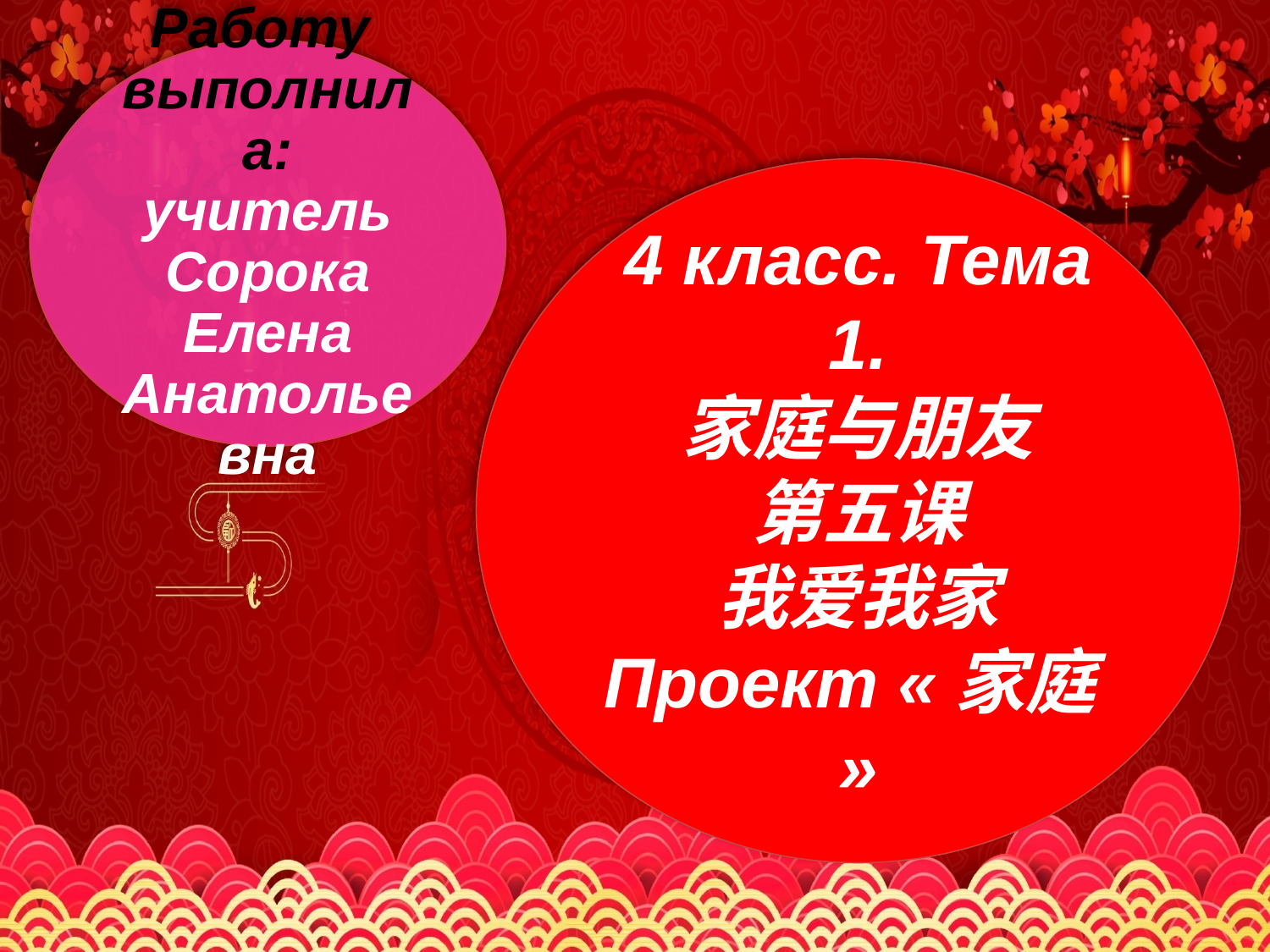

Работу
выполнила:
учитель
Сорока Елена Анатольевна
4 класс. Тема 1.
家庭与朋友
第五课
我爱我家
Проект «家庭»